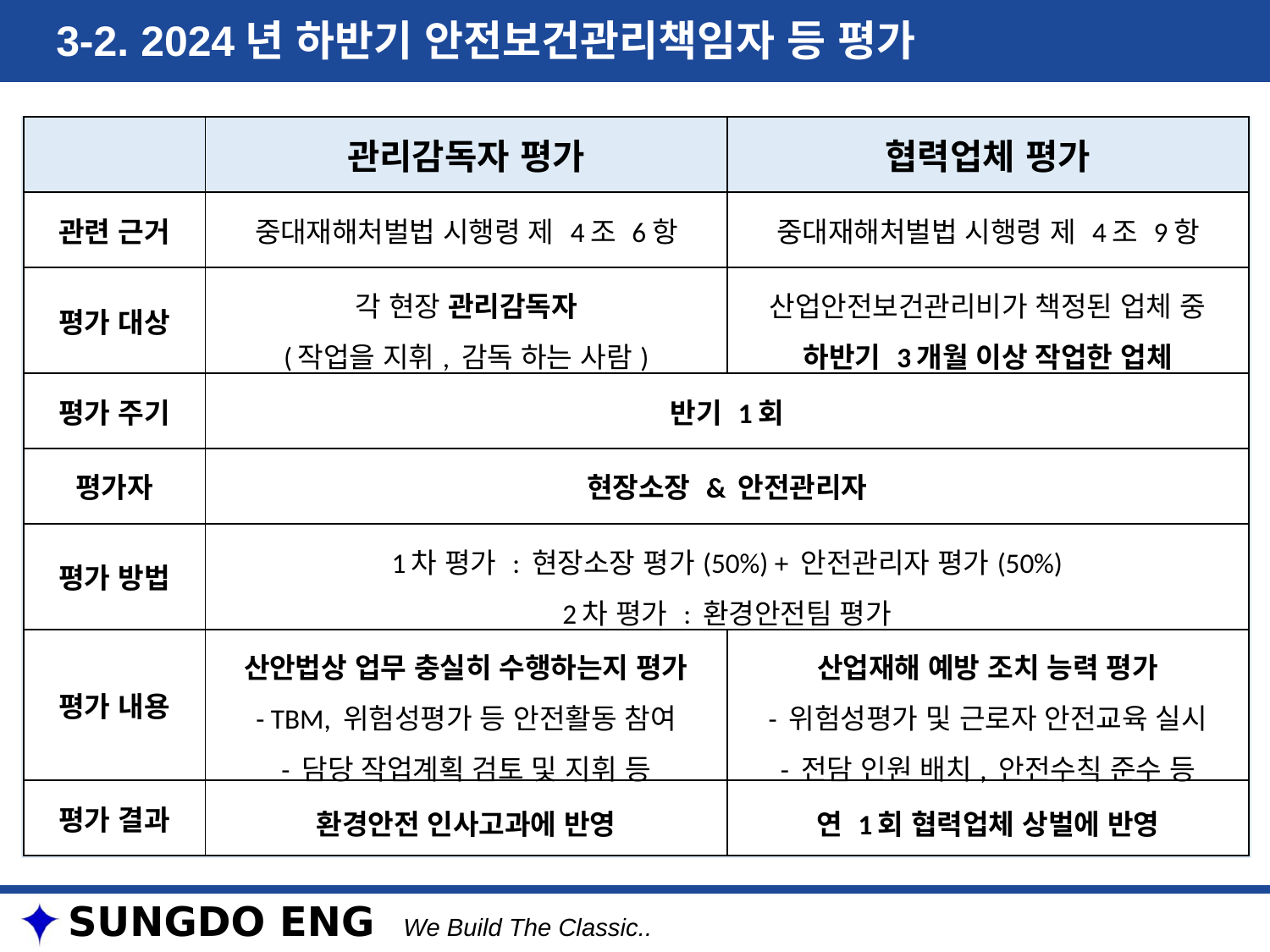

3-2. 2024년 하반기 안전보건관리책임자 등 평가
|  | 관리감독자 평가 | 협력업체 평가 |
| --- | --- | --- |
| 관련 근거 | 중대재해처벌법 시행령 제 4조 6항 | 중대재해처벌법 시행령 제 4조 9항 |
| 평가 대상 | 각 현장 관리감독자 (작업을 지휘, 감독 하는 사람) | 산업안전보건관리비가 책정된 업체 중 하반기 3개월 이상 작업한 업체 |
| 평가 주기 | 반기 1회 |  |
| 평가자 | 현장소장 & 안전관리자 |  |
| 평가 방법 | 1차 평가 : 현장소장 평가(50%) + 안전관리자 평가(50%) 2차 평가 : 환경안전팀 평가 |  |
| 평가 내용 | 산안법상 업무 충실히 수행하는지 평가 - TBM, 위험성평가 등 안전활동 참여 - 담당 작업계획 검토 및 지휘 등 | 산업재해 예방 조치 능력 평가 - 위험성평가 및 근로자 안전교육 실시 - 전담 인원 배치, 안전수칙 준수 등 |
| 평가 결과 | 환경안전 인사고과에 반영 | 연 1회 협력업체 상벌에 반영 |